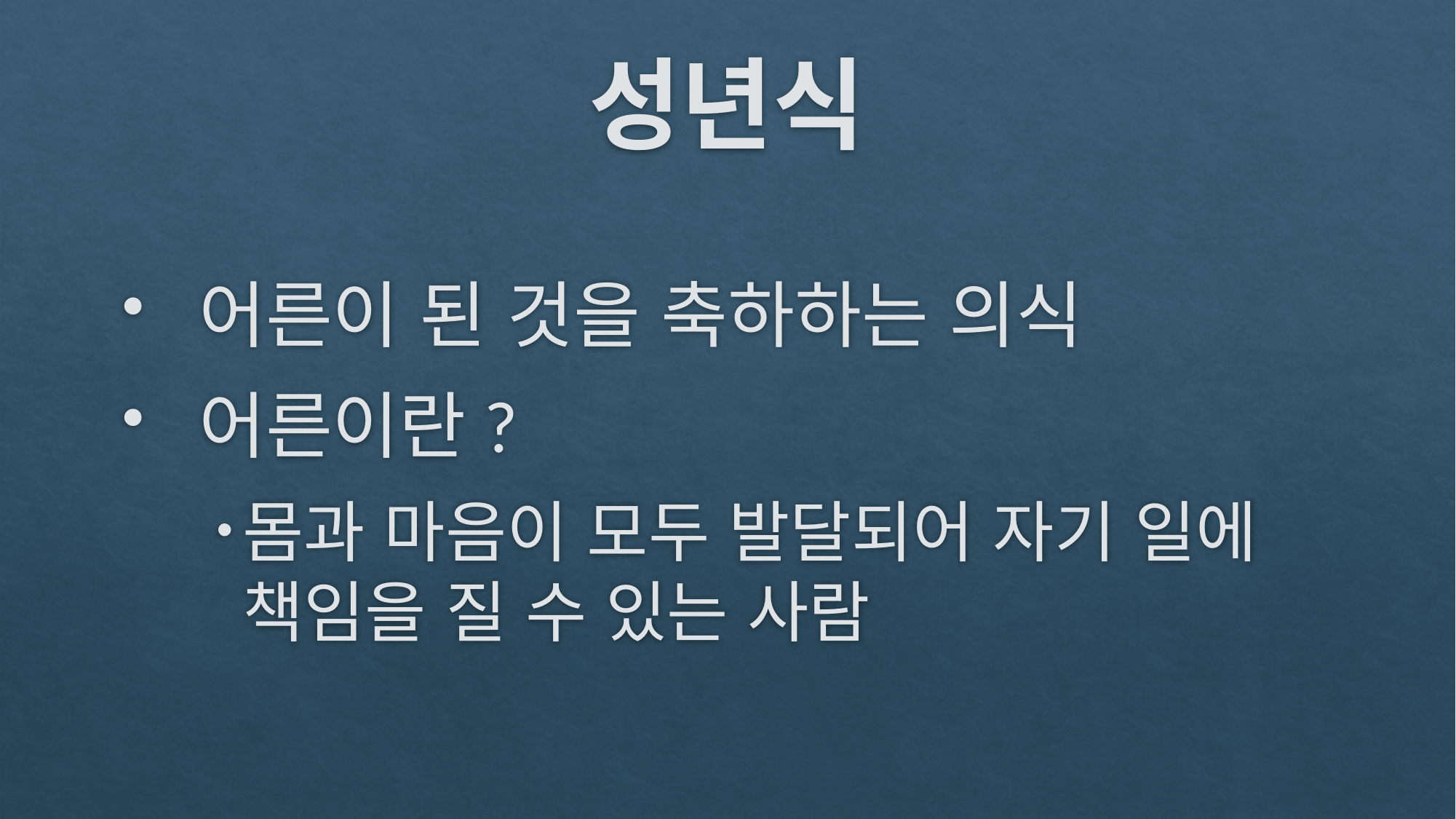

# 성년식
 어른이 된 것을 축하하는 의식
 어른이란?
몸과 마음이 모두 발달되어 자기 일에 책임을 질 수 있는 사람